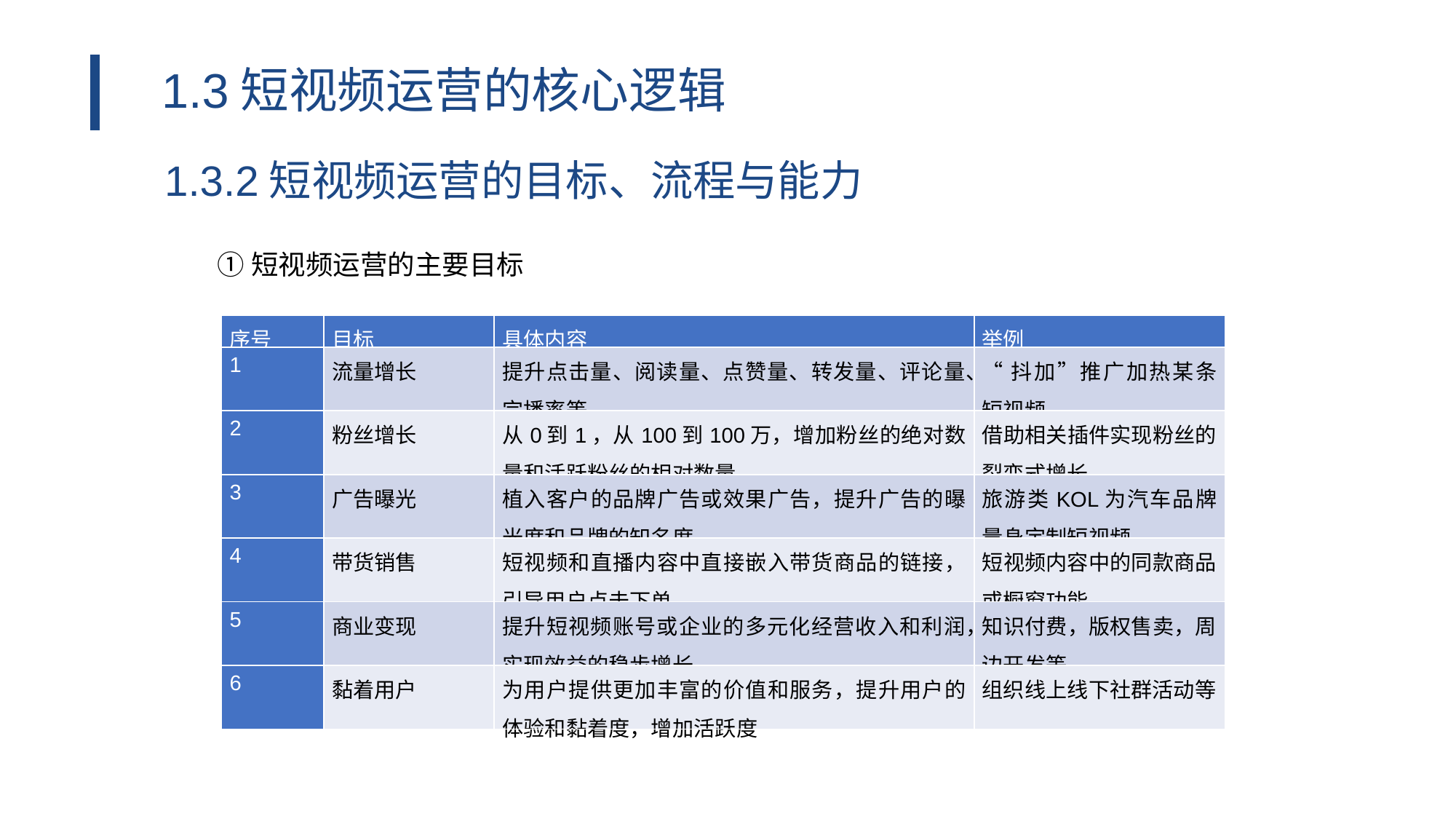

1.3短视频运营的核心逻辑

1.3.2短视频运营的目标、流程与能力

①短视频运营的主要目标
| 序号 | 目标 | 具体内容 | 举例 |
| --- | --- | --- | --- |
| 1 | 流量增长 | 提升点击量、阅读量、点赞量、转发量、评论量、完播率等 | “抖加”推广加热某条短视频 |
| 2 | 粉丝增长 | 从0到1，从100到100万，增加粉丝的绝对数量和活跃粉丝的相对数量 | 借助相关插件实现粉丝的裂变式增长 |
| 3 | 广告曝光 | 植入客户的品牌广告或效果广告，提升广告的曝光度和品牌的知名度 | 旅游类KOL为汽车品牌量身定制短视频 |
| 4 | 带货销售 | 短视频和直播内容中直接嵌入带货商品的链接，引导用户点击下单 | 短视频内容中的同款商品或橱窗功能 |
| 5 | 商业变现 | 提升短视频账号或企业的多元化经营收入和利润，实现效益的稳步增长 | 知识付费，版权售卖，周边开发等 |
| 6 | 黏着用户 | 为用户提供更加丰富的价值和服务，提升用户的体验和黏着度，增加活跃度 | 组织线上线下社群活动等 |